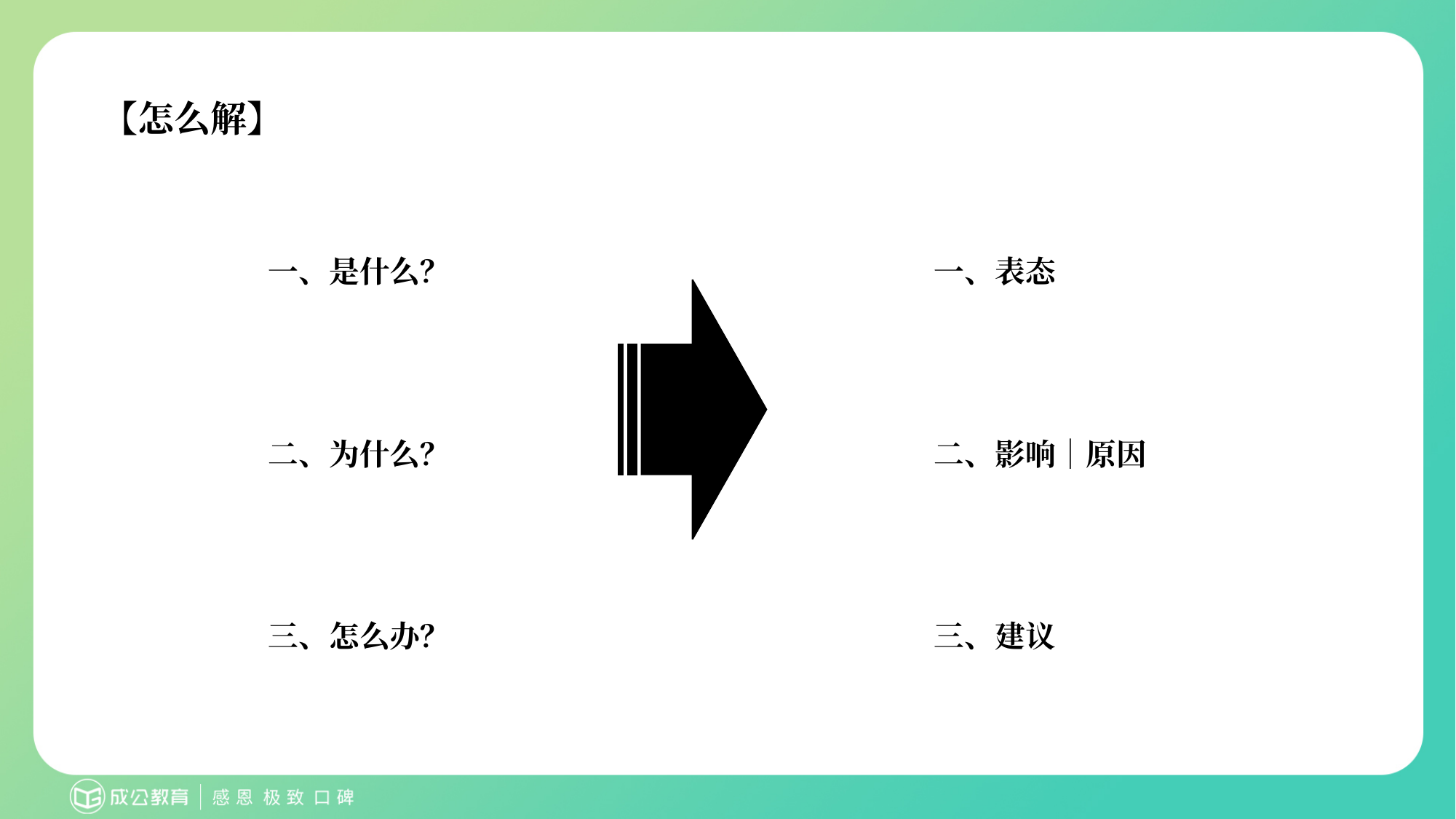

【怎么解】
一、是什么？
二、为什么？
三、怎么办？
一、表态
二、影响｜原因
三、建议